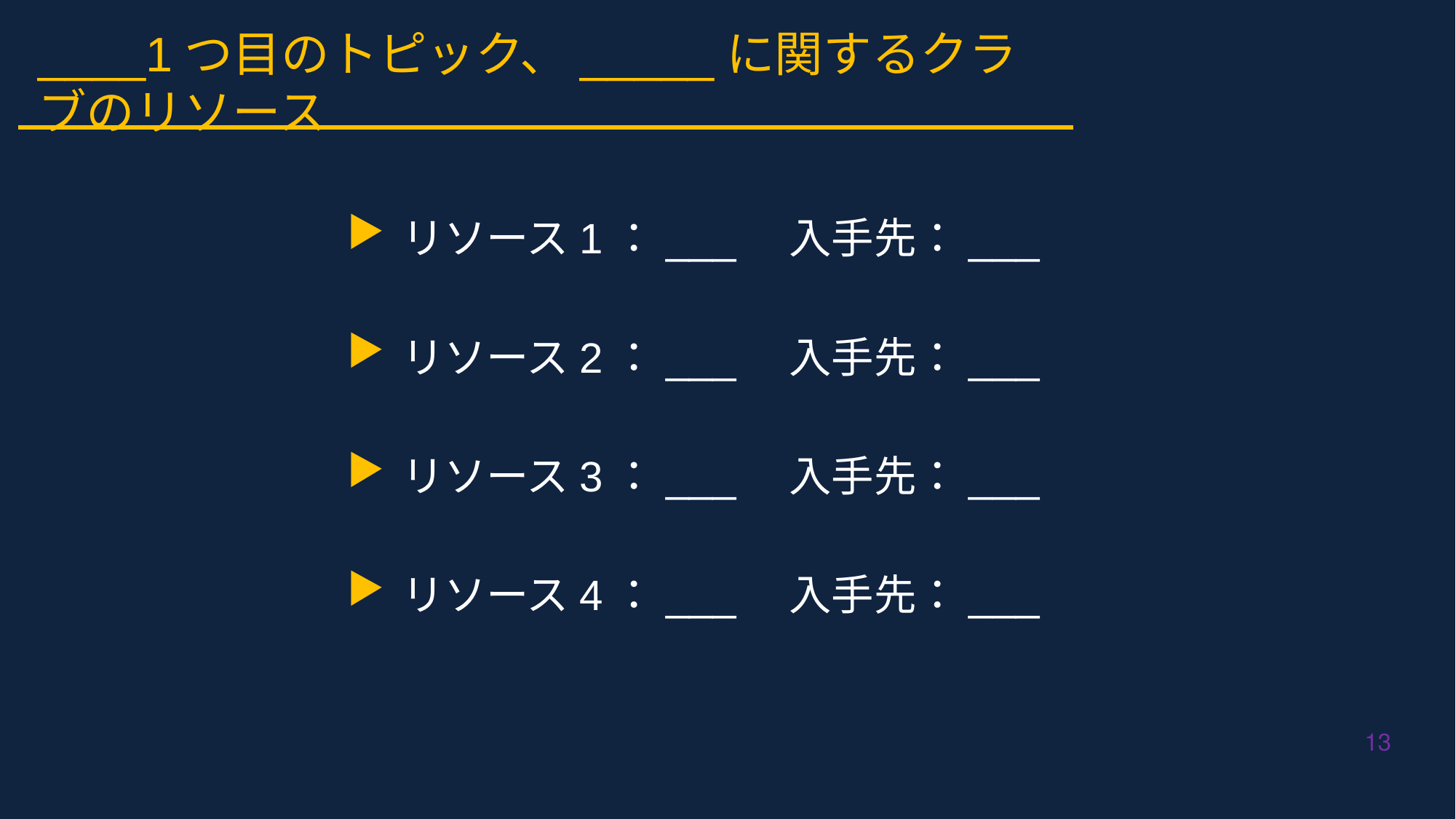

____1つ目のトピック、_____に関するクラブのリソース
リソース1：___　入手先：___

リソース2：___　入手先：___

リソース3：___　入手先：___

リソース4：___　入手先：___